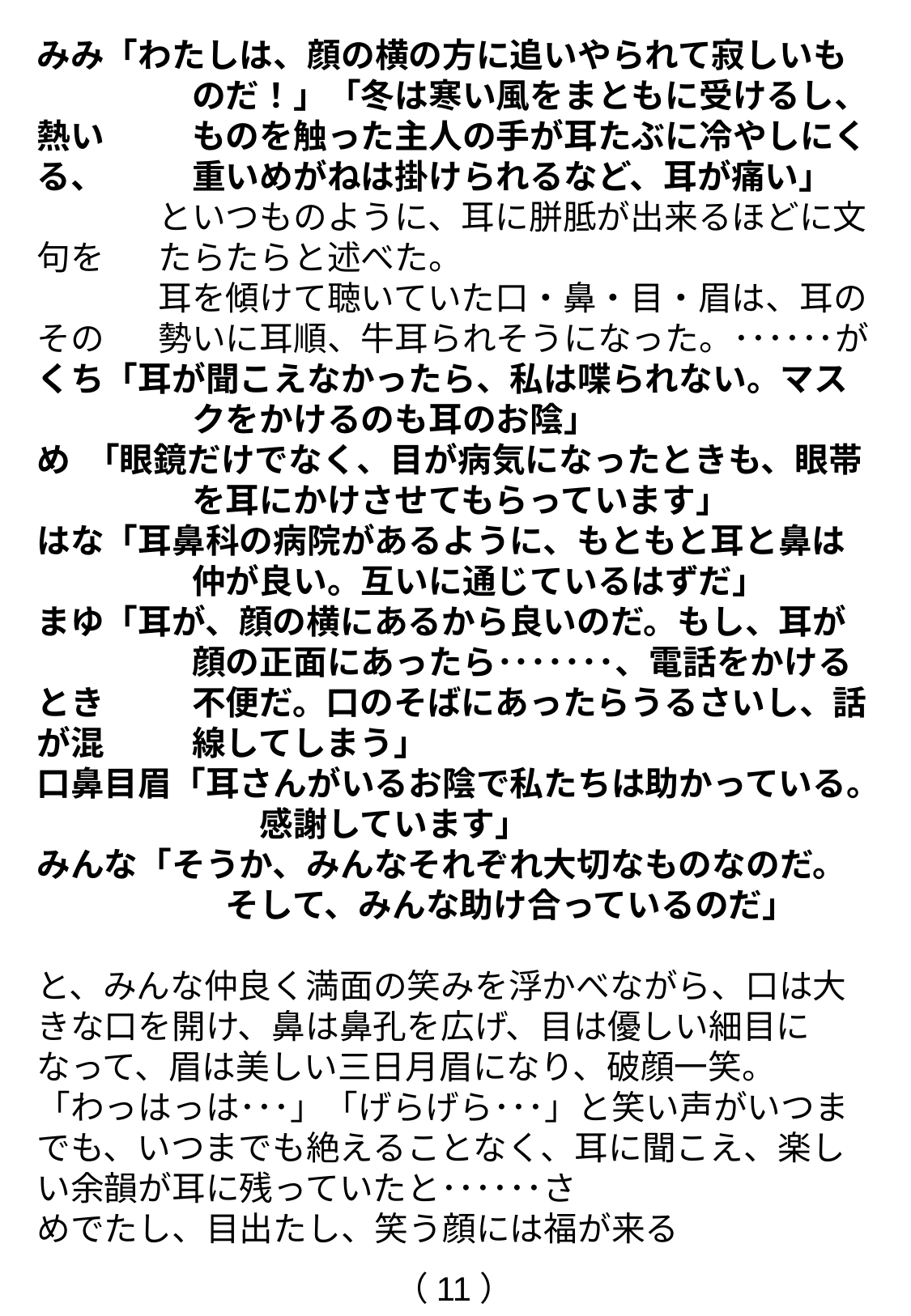

みみ「わたしは、顔の横の方に追いやられて寂しいも	　のだ！」「冬は寒い風をまともに受けるし、熱い	　ものを触った主人の手が耳たぶに冷やしにくる、	　重いめがねは掛けられるなど、耳が痛い」
	といつものように、耳に胼胝が出来るほどに文句を	たらたらと述べた。
	耳を傾けて聴いていた口・鼻・目・眉は、耳のその	勢いに耳順、牛耳られそうになった。･･････が
くち「耳が聞こえなかったら、私は喋られない。マス	　クをかけるのも耳のお陰」
め  「眼鏡だけでなく、目が病気になったときも、眼帯
	　を耳にかけさせてもらっています」
はな「耳鼻科の病院があるように、もともと耳と鼻は	　仲が良い。互いに通じているはずだ」
まゆ「耳が、顔の横にあるから良いのだ。もし、耳が	　顔の正面にあったら･･･････、電話をかけるとき	　不便だ。口のそばにあったらうるさいし、話が混	　線してしまう」
口鼻目眉「耳さんがいるお陰で私たちは助かっている。
	　　　感謝しています」
みんな「そうか、みんなそれぞれ大切なものなのだ。
	　　そして、みんな助け合っているのだ」

と、みんな仲良く満面の笑みを浮かべながら、口は大きな口を開け、鼻は鼻孔を広げ、目は優しい細目になって、眉は美しい三日月眉になり、破顔一笑。
「わっはっは･･･」「げらげら･･･」と笑い声がいつまでも、いつまでも絶えることなく、耳に聞こえ、楽しい余韻が耳に残っていたと･･････さ
めでたし、目出たし、笑う顔には福が来る
（11）